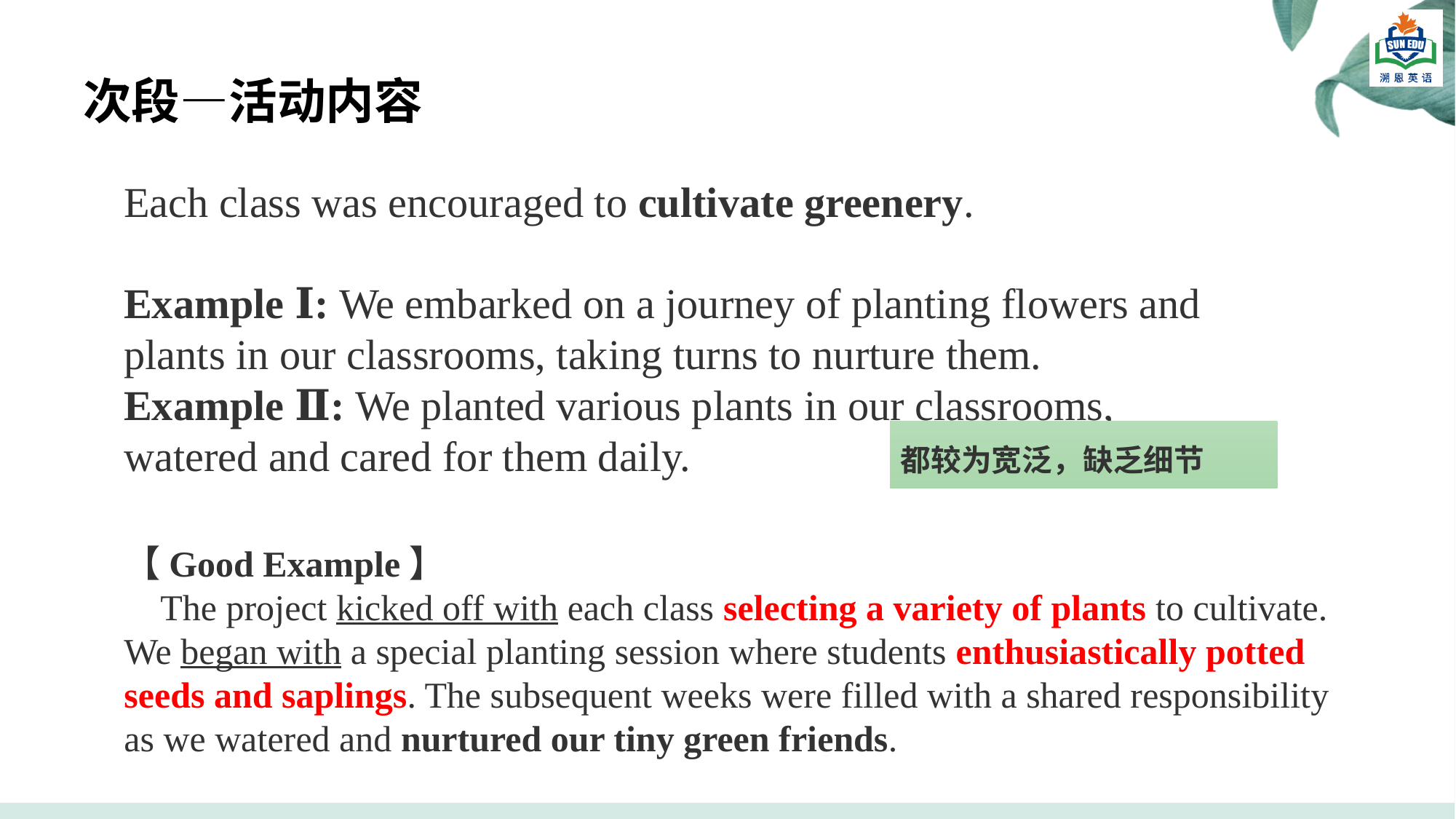

# 次段—活动内容
Each class was encouraged to cultivate greenery.

Example Ⅰ: We embarked on a journey of planting flowers and plants in our classrooms, taking turns to nurture them.
Example Ⅱ: We planted various plants in our classrooms, watered and cared for them daily.
都较为宽泛，缺乏细节
【Good Example】
    The project kicked off with each class selecting a variety of plants to cultivate. We began with a special planting session where students enthusiastically potted seeds and saplings. The subsequent weeks were filled with a shared responsibility as we watered and nurtured our tiny green friends.